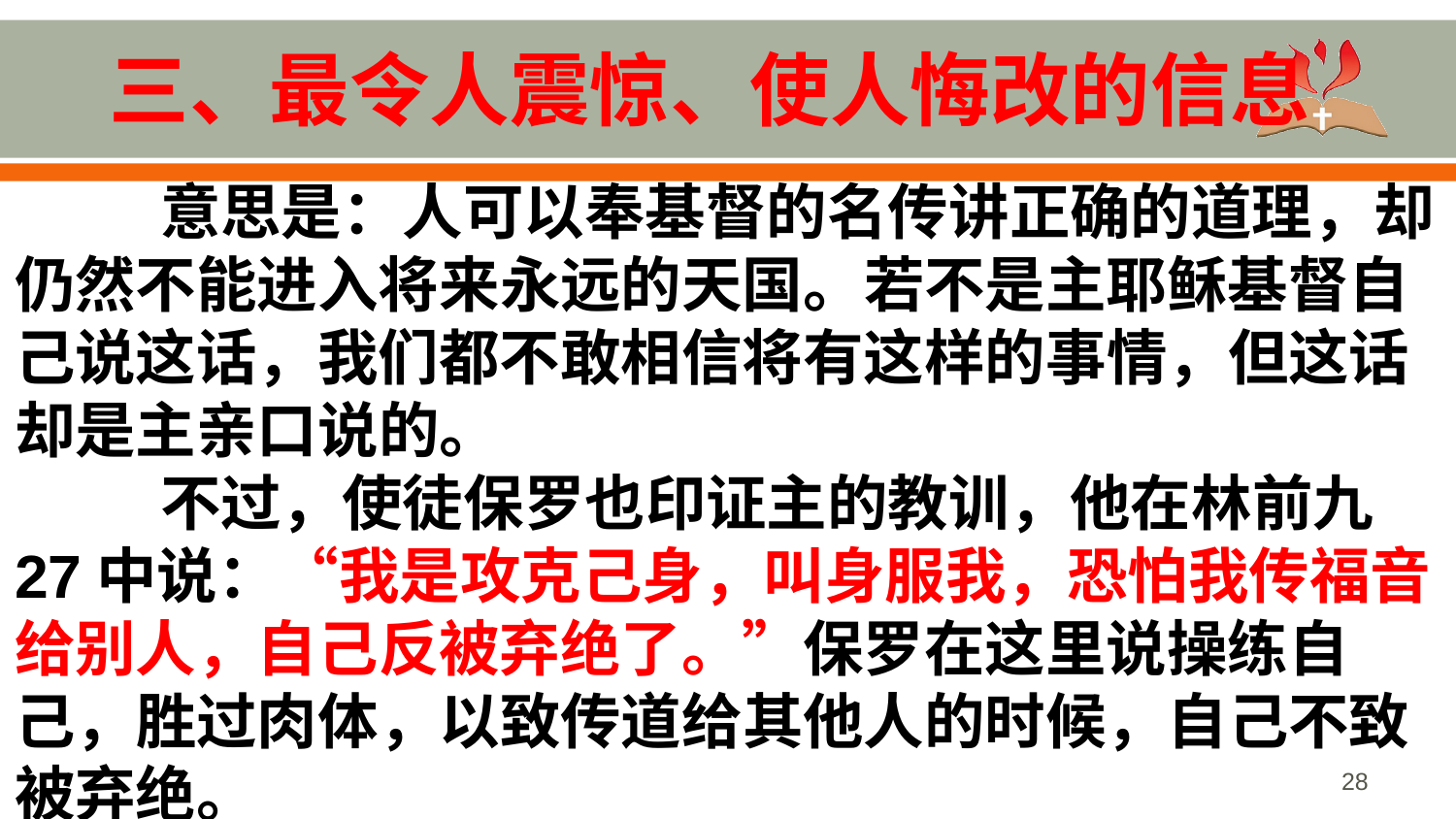

# 三、最令人震惊、使人悔改的信息
	意思是：人可以奉基督的名传讲正确的道理，却仍然不能进入将来永远的天国。若不是主耶稣基督自己说这话，我们都不敢相信将有这样的事情，但这话却是主亲口说的。
	不过，使徒保罗也印证主的教训，他在林前九27中说：“我是攻克己身，叫身服我，恐怕我传福音给别人，自己反被弃绝了。”保罗在这里说操练自己，胜过肉体，以致传道给其他人的时候，自己不致被弃绝。

28